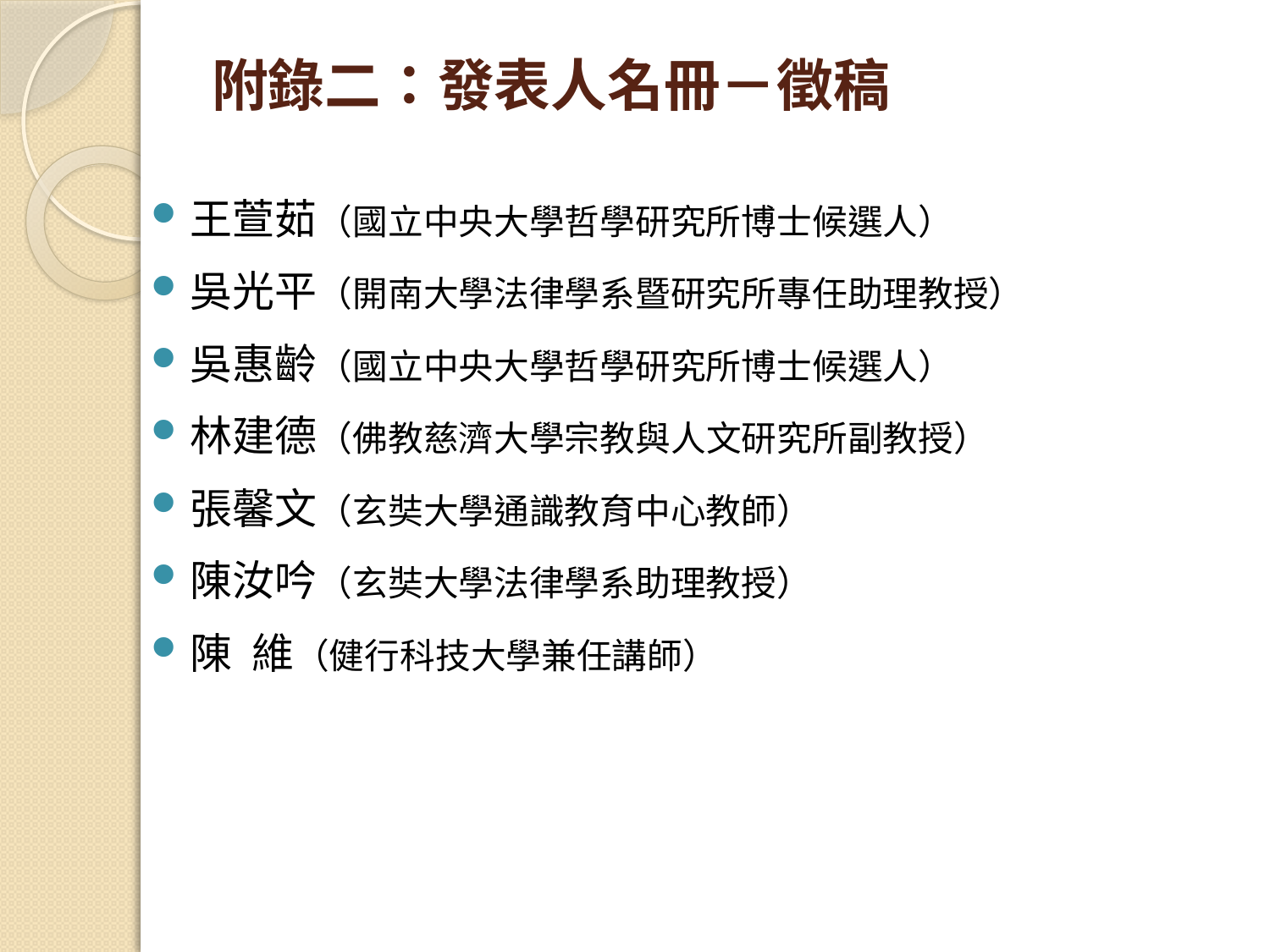

# 附錄二：發表人名冊－徵稿
王萱茹（國立中央大學哲學研究所博士候選人）
吳光平（開南大學法律學系暨研究所專任助理教授）
吳惠齡（國立中央大學哲學研究所博士候選人）
林建德（佛教慈濟大學宗教與人文研究所副教授）
張馨文（玄奘大學通識教育中心教師）
陳汝吟（玄奘大學法律學系助理教授）
陳  維（健行科技大學兼任講師）